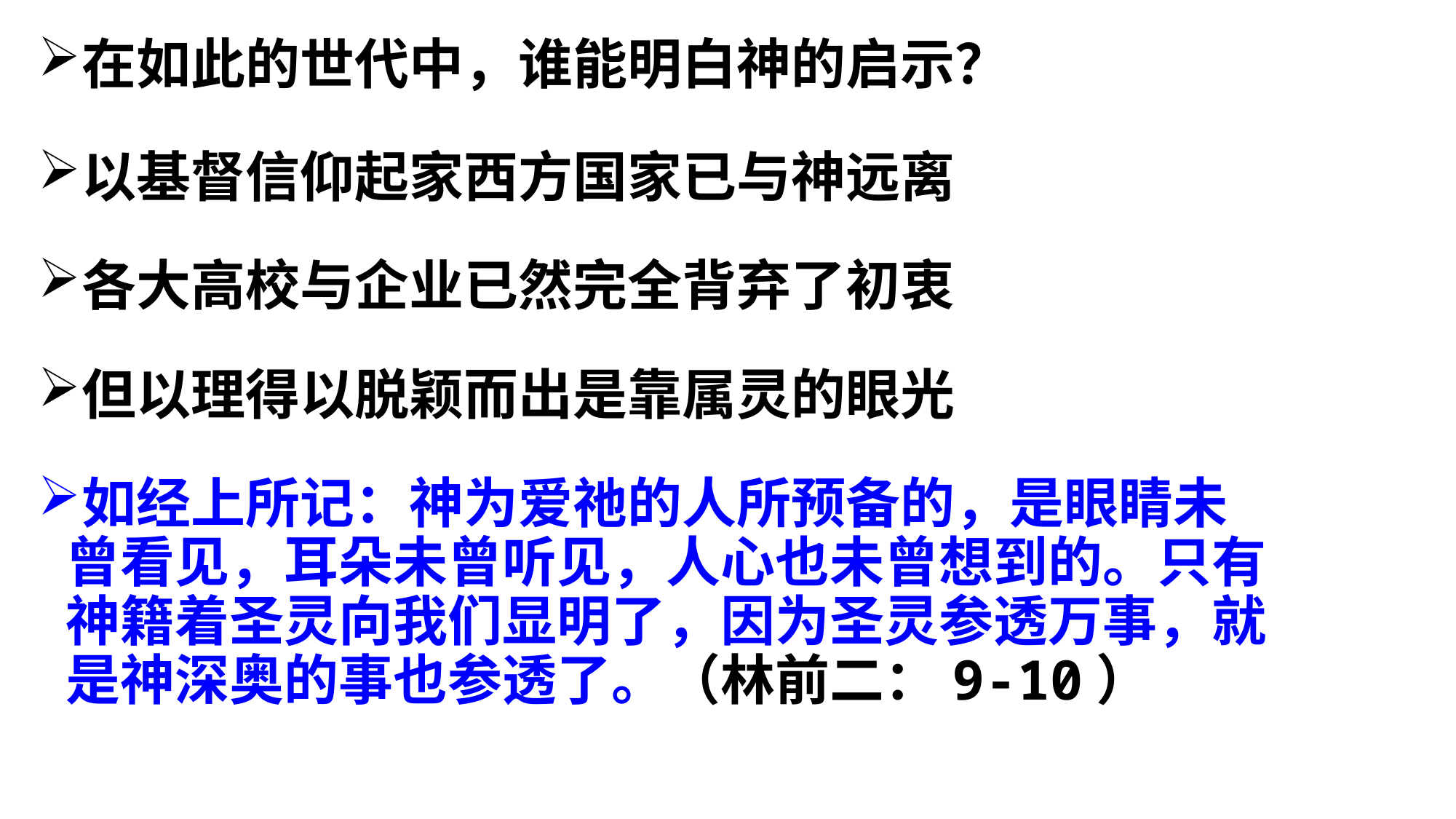

在如此的世代中，谁能明白神的启示？

以基督信仰起家西方国家已与神远离

各大高校与企业已然完全背弃了初衷

但以理得以脱颖而出是靠属灵的眼光

如经上所记：神为爱祂的人所预备的，是眼睛未曾看见，耳朵未曾听见，人心也未曾想到的。只有神籍着圣灵向我们显明了，因为圣灵参透万事，就是神深奥的事也参透了。（林前二：9-10）